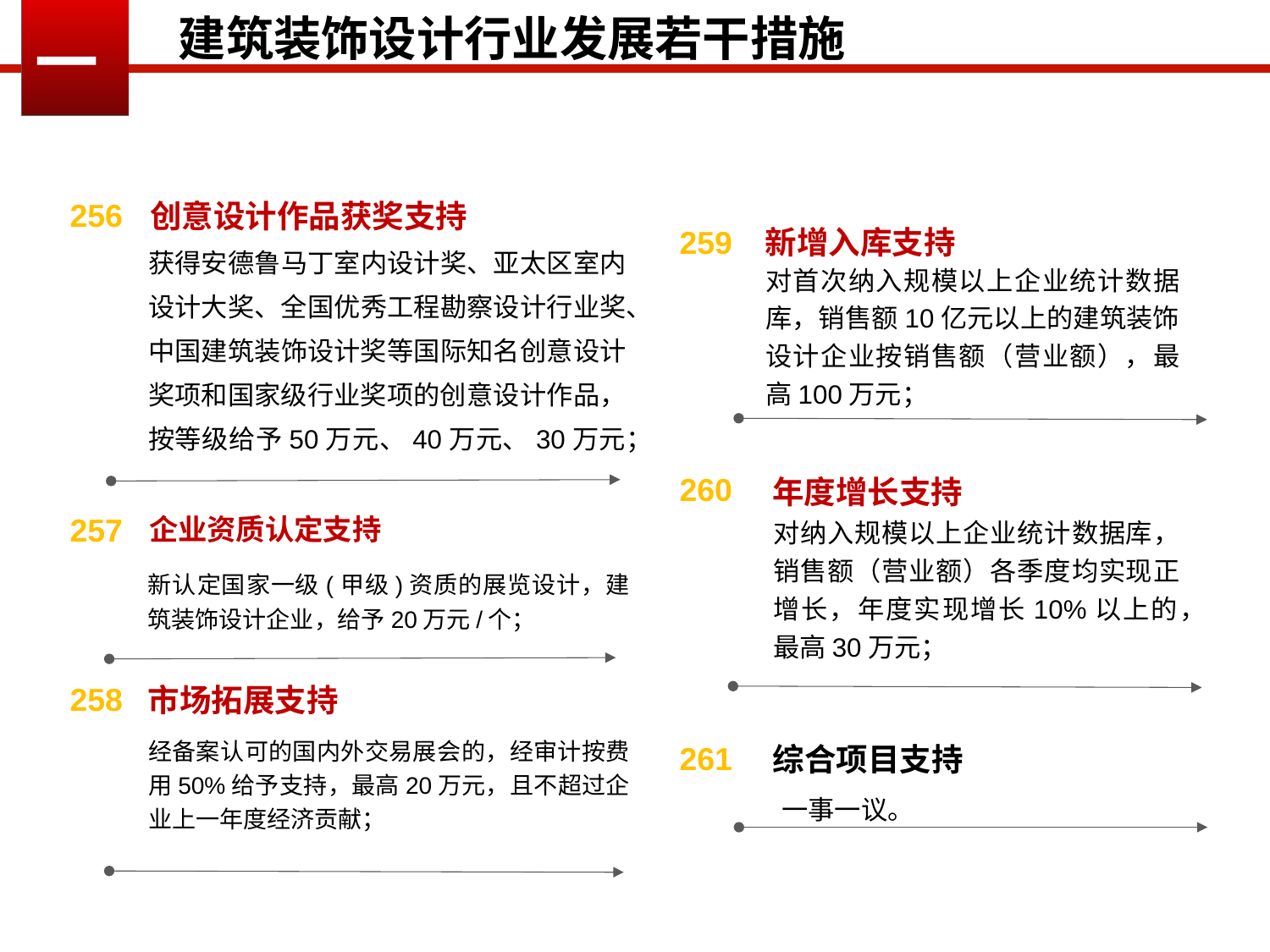

一

建筑装饰设计行业发展若干措施
创意设计作品获奖支持
256
新增入库支持
259
获得安德鲁马丁室内设计奖、亚太区室内设计大奖、全国优秀工程勘察设计行业奖、中国建筑装饰设计奖等国际知名创意设计奖项和国家级行业奖项的创意设计作品，按等级给予50万元、40万元、30万元；
对首次纳入规模以上企业统计数据库，销售额10亿元以上的建筑装饰设计企业按销售额（营业额），最高100万元；
年度增长支持
260
企业资质认定支持
对纳入规模以上企业统计数据库，销售额（营业额）各季度均实现正增长，年度实现增长10%以上的，最高30万元；
257
新认定国家一级(甲级)资质的展览设计，建筑装饰设计企业，给予20万元/个；
市场拓展支持
258
综合项目支持
经备案认可的国内外交易展会的，经审计按费用50%给予支持，最高20万元，且不超过企业上一年度经济贡献；
261
一事一议。